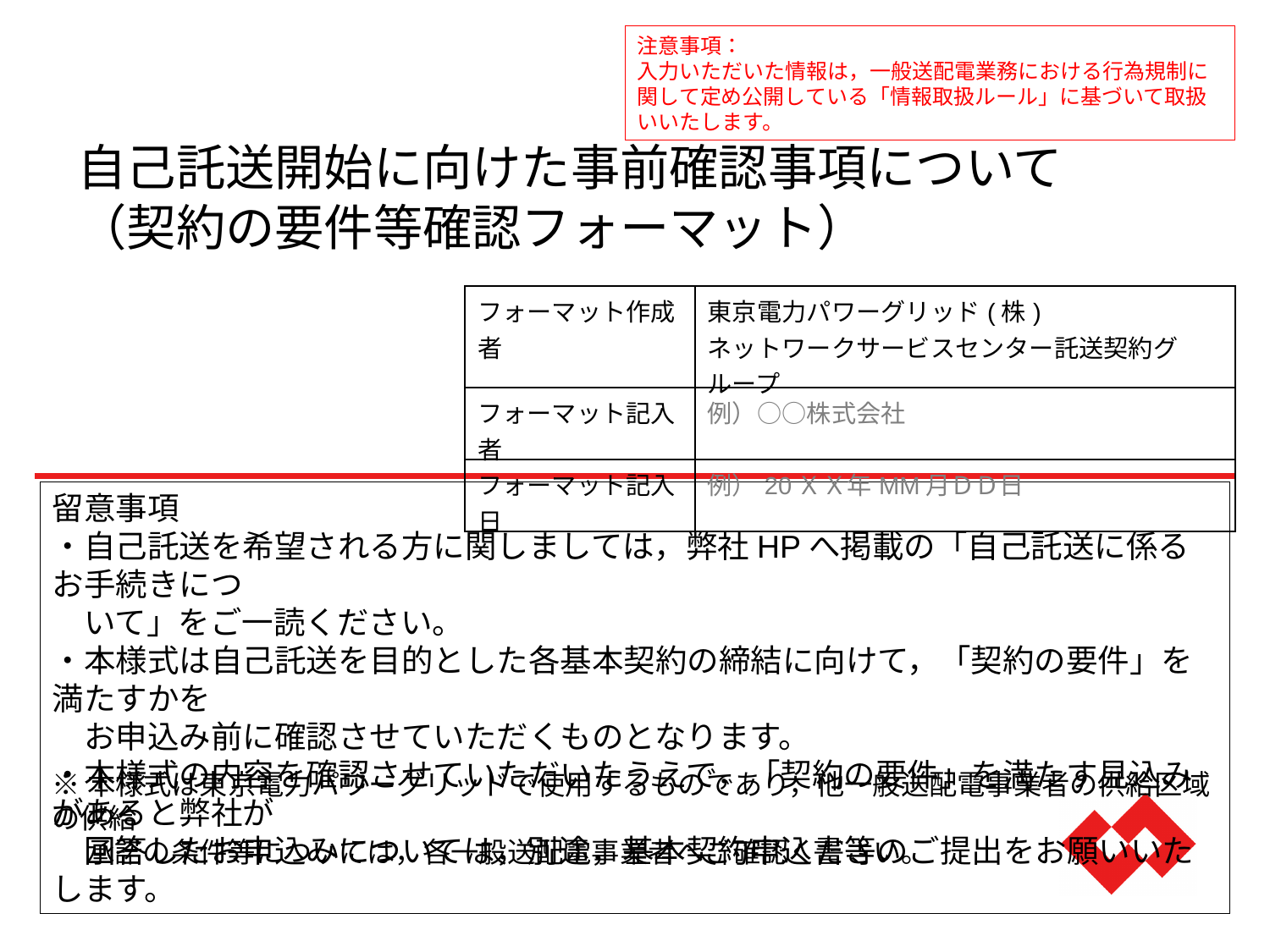

注意事項：
入力いただいた情報は，一般送配電業務における行為規制に関して定め公開している「情報取扱ルール」に基づいて取扱いいたします。
# 自己託送開始に向けた事前確認事項について （契約の要件等確認フォーマット）
| フォーマット作成者 | 東京電力パワーグリッド(株) ネットワークサービスセンター託送契約グループ |
| --- | --- |
| フォーマット記入者 | 例）○○株式会社 |
| フォーマット記入日 | 例）20ＸＸ年MM月ＤＤ日 |
留意事項
・自己託送を希望される方に関しましては，弊社HPへ掲載の「自己託送に係るお手続きにつ
　いて」をご一読ください。
・本様式は自己託送を目的とした各基本契約の締結に向けて，「契約の要件」を満たすかを
　お申込み前に確認させていただくものとなります。
・本様式の内容を確認させていただいたうえで，「契約の要件」を満たす見込みがあると弊社が
　回答したお申込みについては，別途，基本契約申込書等のご提出をお願いいたします。
※本様式は東京電力パワーグリッドで使用するものであり，他一般送配電事業者の供給区域の供給
　 承諾の条件等については，各一般送配電事業者へご確認ください。